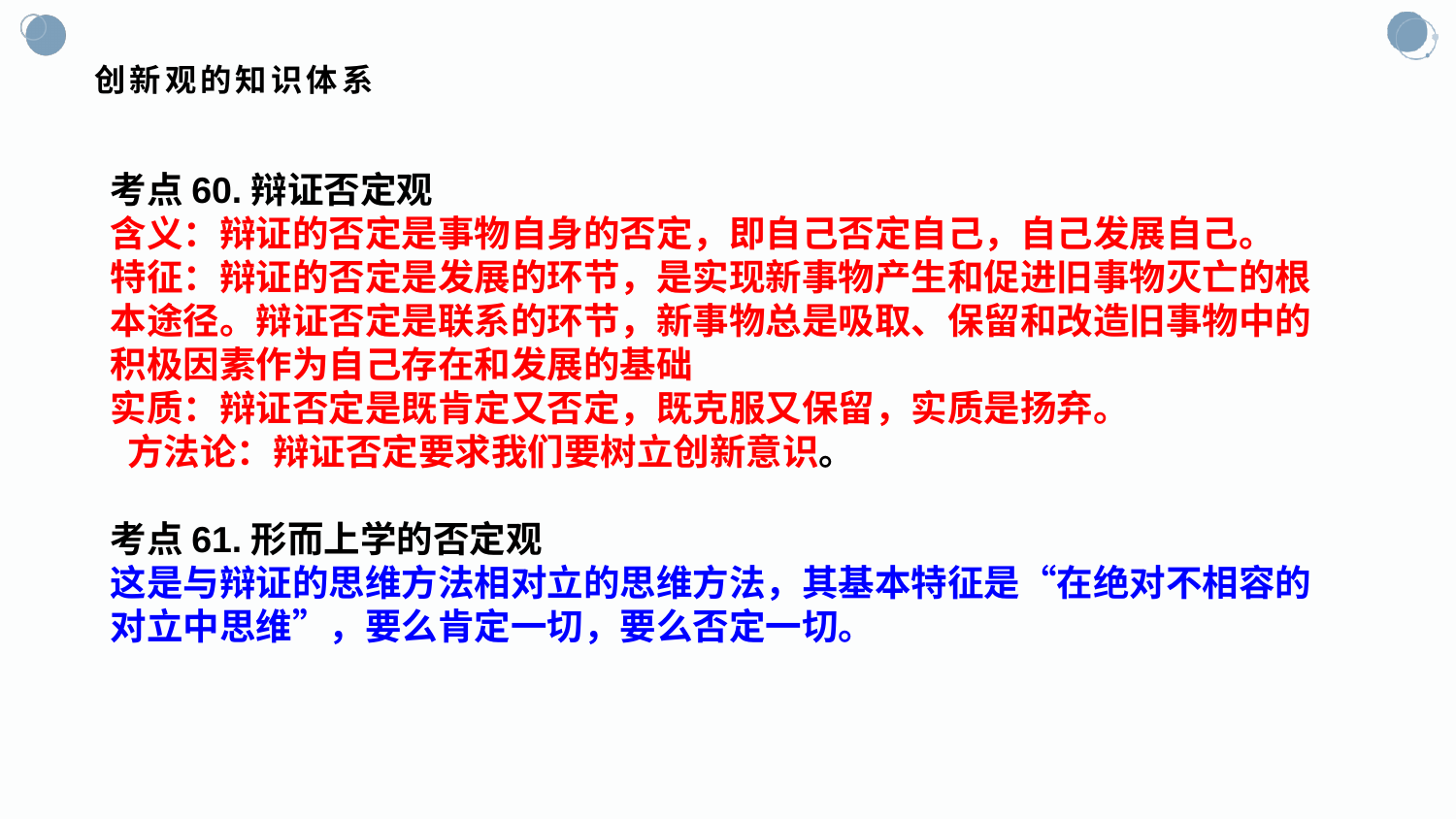

# 创新观的知识体系
考点60.辩证否定观
含义：辩证的否定是事物自身的否定，即自己否定自己，自己发展自己。
特征：辩证的否定是发展的环节，是实现新事物产生和促进旧事物灭亡的根本途径。辩证否定是联系的环节，新事物总是吸取、保留和改造旧事物中的积极因素作为自己存在和发展的基础
实质：辩证否定是既肯定又否定，既克服又保留，实质是扬弃。
 方法论：辩证否定要求我们要树立创新意识。

考点61.形而上学的否定观
这是与辩证的思维方法相对立的思维方法，其基本特征是“在绝对不相容的对立中思维”，要么肯定一切，要么否定一切。